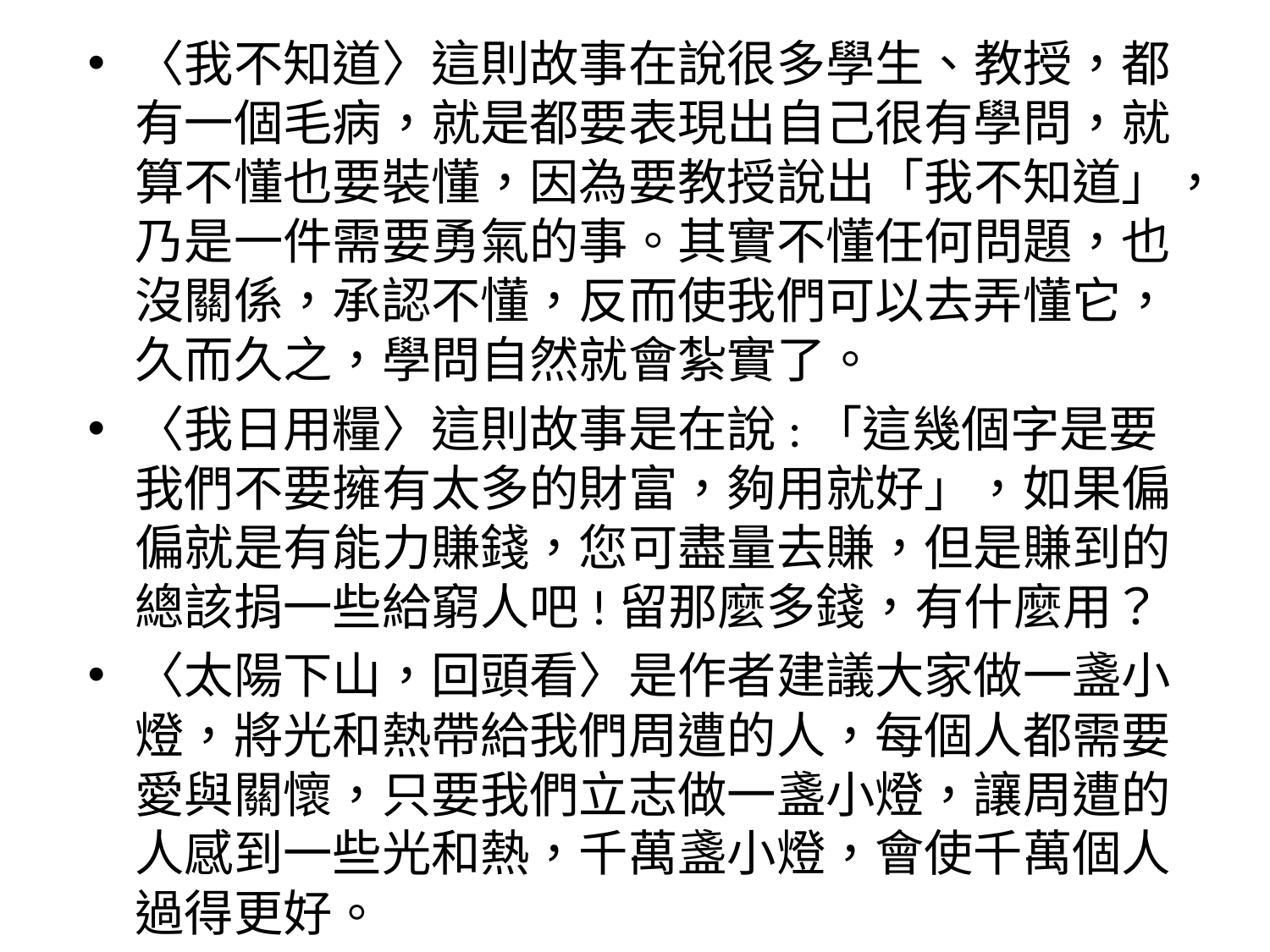

〈我不知道〉這則故事在說很多學生、教授，都有一個毛病，就是都要表現出自己很有學問，就算不懂也要裝懂，因為要教授說出「我不知道」，乃是一件需要勇氣的事。其實不懂任何問題，也沒關係，承認不懂，反而使我們可以去弄懂它，久而久之，學問自然就會紮實了。
〈我日用糧〉這則故事是在說:「這幾個字是要我們不要擁有太多的財富，夠用就好」，如果偏偏就是有能力賺錢，您可盡量去賺，但是賺到的總該捐一些給窮人吧!留那麼多錢，有什麼用？
〈太陽下山，回頭看〉是作者建議大家做一盞小燈，將光和熱帶給我們周遭的人，每個人都需要愛與關懷，只要我們立志做一盞小燈，讓周遭的人感到一些光和熱，千萬盞小燈，會使千萬個人過得更好。